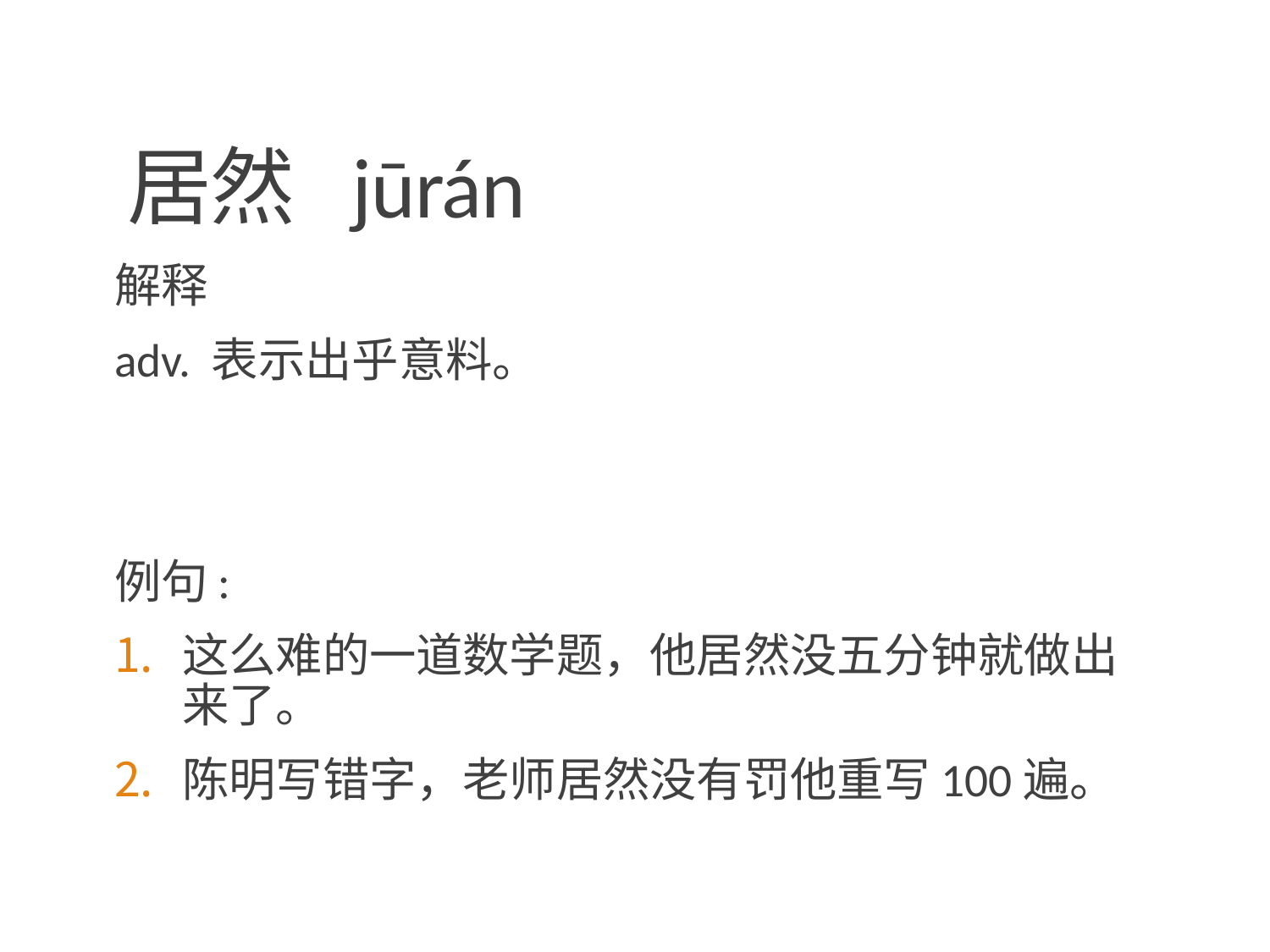

# 居然  jūrán
解释
adv. 表示出乎意料。

例句:
这么难的一道数学题，他居然没五分钟就做出来了。
陈明写错字，老师居然没有罚他重写100遍。